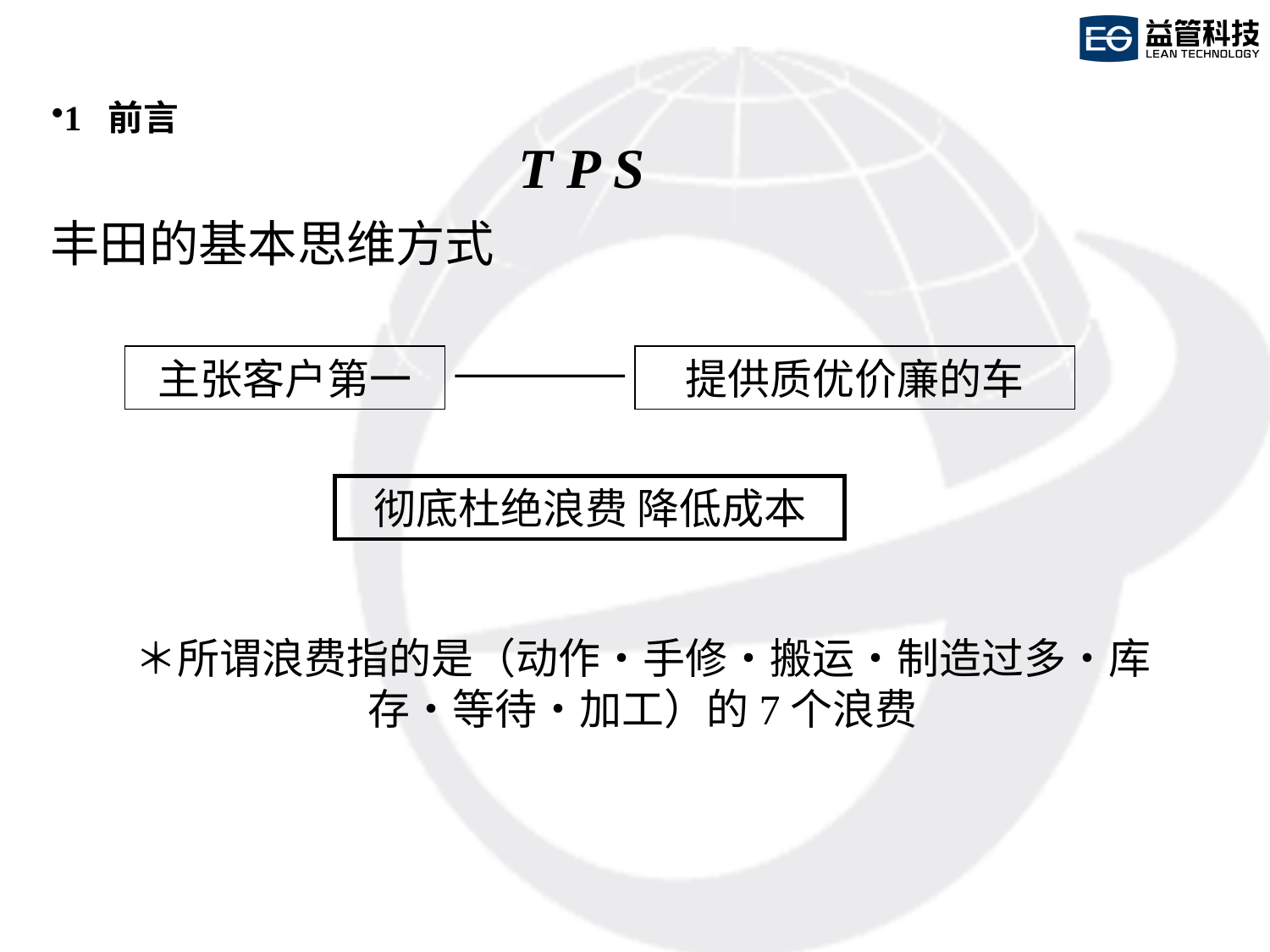

1  前言
T P S
丰田的基本思维方式
主张客户第一
提供质优价廉的车

彻底杜绝浪费 降低成本
＊所谓浪费指的是（动作・手修・搬运・制造过多・库存・等待・加工）的7个浪费